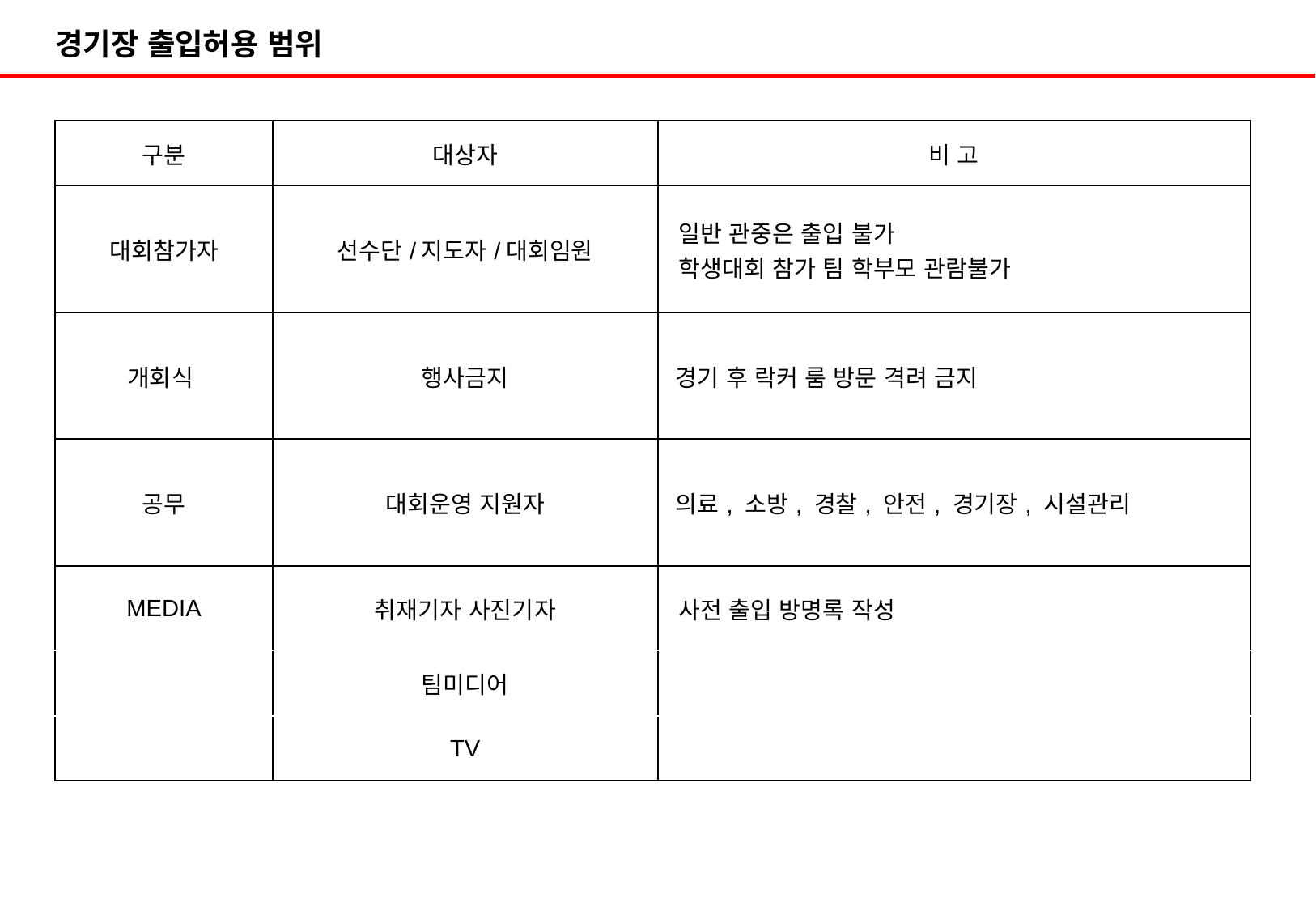

경기장 출입허용 범위
| 구분 | 대상자 | 비 고 |
| --- | --- | --- |
| 대회참가자 | 선수단/지도자/대회임원 | 일반 관중은 출입 불가 학생대회 참가 팀 학부모 관람불가 |
| 개회식 | 행사금지 | 경기 후 락커 룸 방문 격려 금지 |
| 공무 | 대회운영 지원자 | 의료, 소방, 경찰, 안전, 경기장, 시설관리 |
| MEDIA | 취재기자 사진기자 | 사전 출입 방명록 작성 |
|  | 팀미디어 |  |
|  | TV |  |